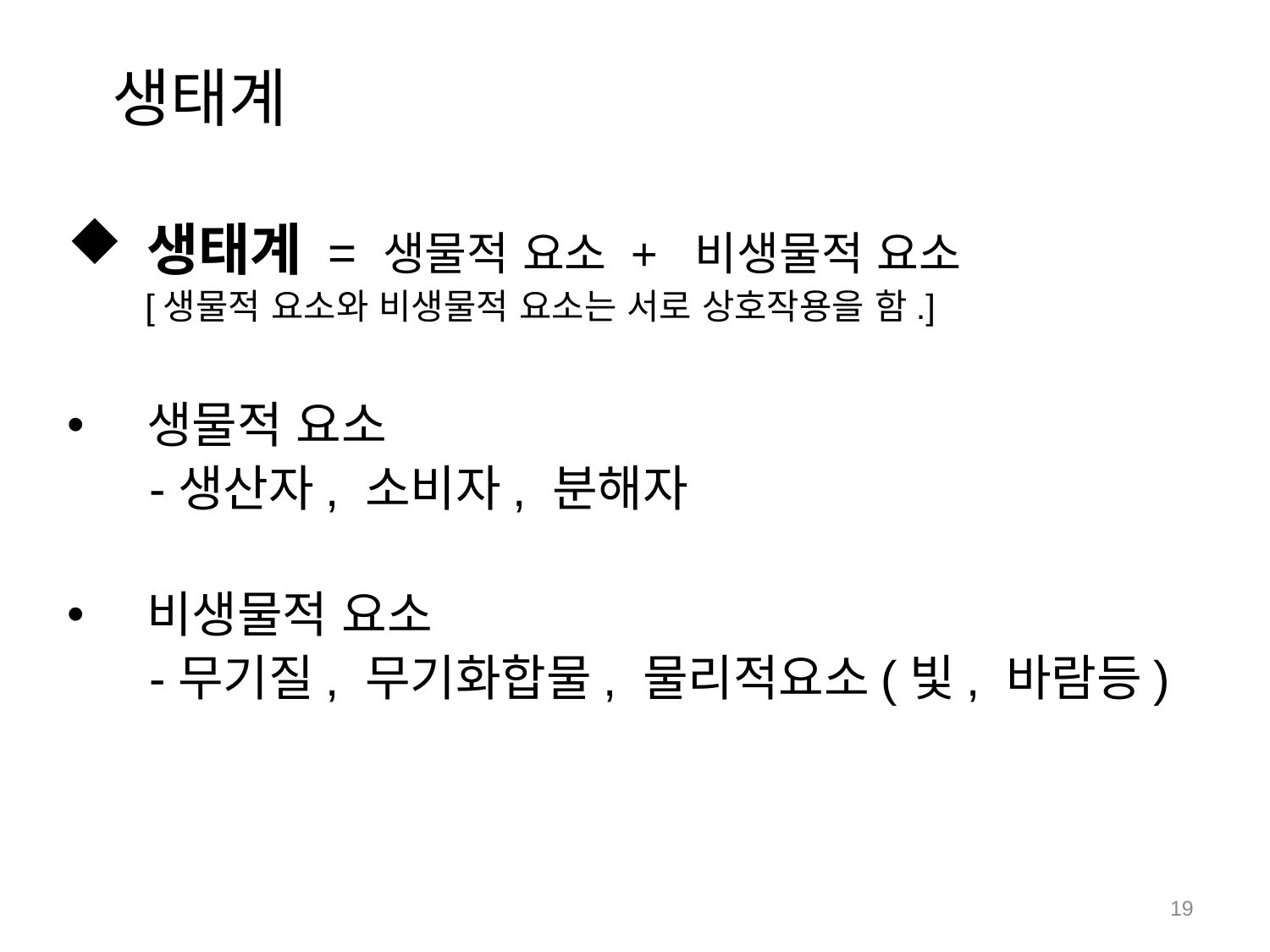

# 생태계

생태계 = 생물적 요소 +  비생물적 요소
        [생물적 요소와 비생물적 요소는 서로 상호작용을 함.]

생물적 요소
      -생산자, 소비자, 분해자

비생물적 요소
      -무기질, 무기화합물, 물리적요소(빛, 바람등)

19